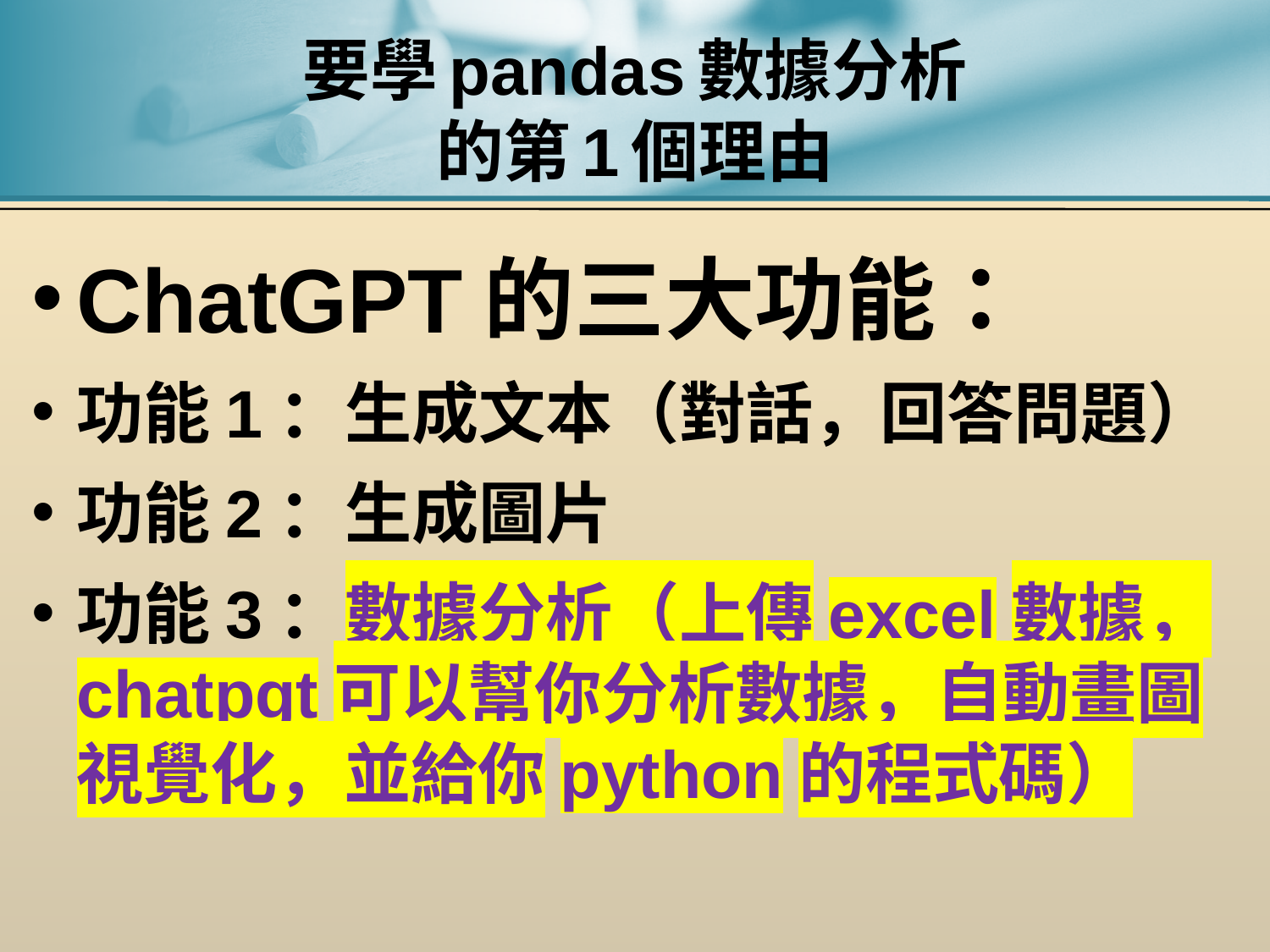

# 要學pandas數據分析 的第1個理由
ChatGPT的三大功能：
功能1：生成文本（對話，回答問題）
功能2：生成圖片
功能3：數據分析（上傳excel數據，chatpgt可以幫你分析數據，自動畫圖視覺化，並給你python的程式碼）